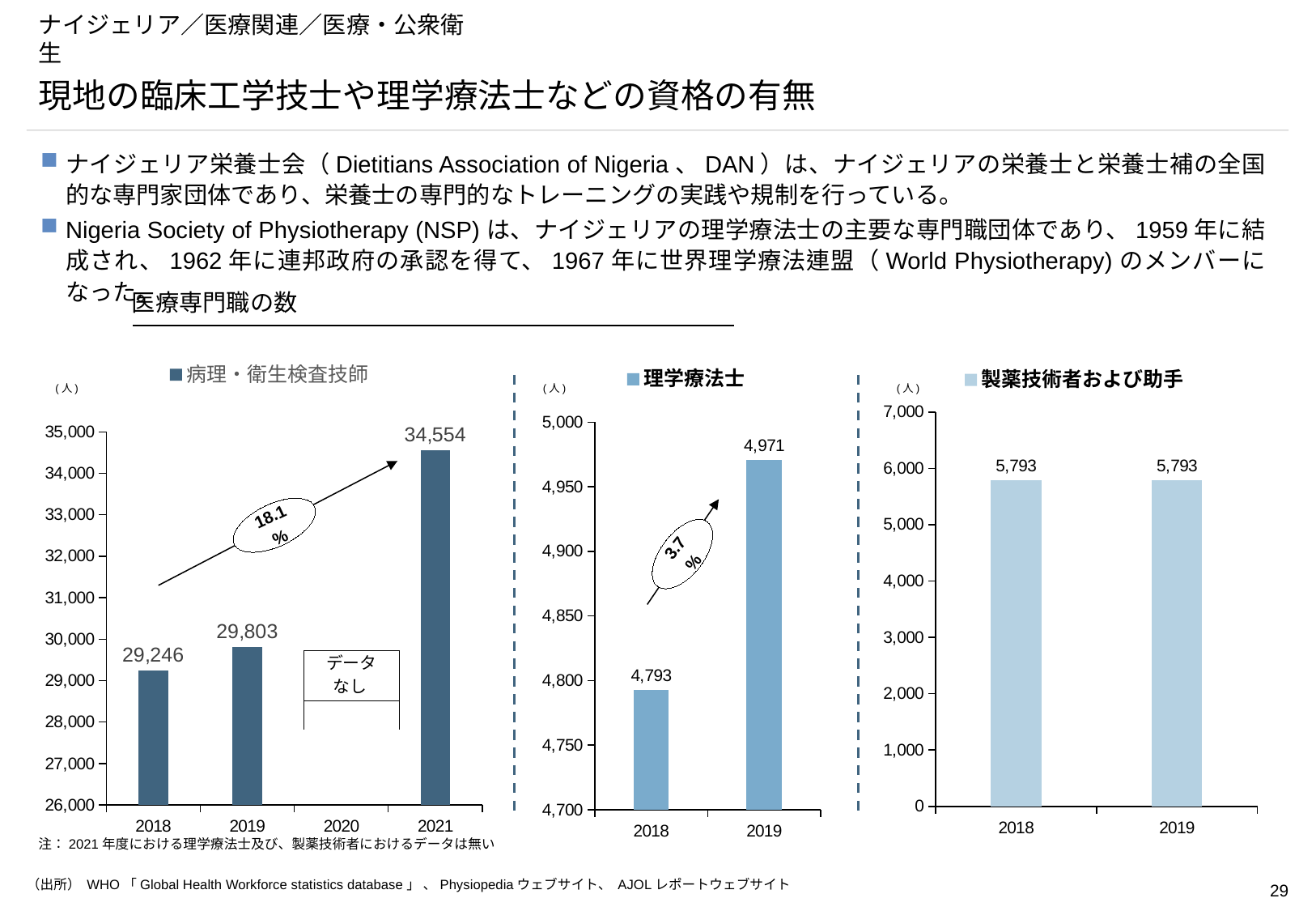

# ナイジェリア／医療関連／医療・公衆衛生
現地の臨床工学技士や理学療法士などの資格の有無
ナイジェリア栄養士会（Dietitians Association of Nigeria、DAN）は、ナイジェリアの栄養士と栄養士補の全国的な専門家団体であり、栄養士の専門的なトレーニングの実践や規制を行っている。
Nigeria Society of Physiotherapy (NSP)は、ナイジェリアの理学療法士の主要な専門職団体であり、1959年に結成され、1962年に連邦政府の承認を得て、1967年に世界理学療法連盟（World Physiotherapy)のメンバーになった。
医療専門職の数

### Chart

| Category | 病理・衛生検査技師 |
|---|---|
| 2018 | 29246.0 |
| 2019 | 29803.0 |
| 2020 | None |
| 2021 | 34554.0 |

### Chart

| Category | 理学療法士 |
|---|---|
| 2018 | 4793.0 |
| 2019 | 4971.0 |

### Chart

| Category | 製薬技術者および助手 |
|---|---|
| 2018 | 5793.0 |
| 2019 | 5793.0 |
(人)
(人)
(人)
18.1%
3.7%
データ
なし
注：2021年度における理学療法士及び、製薬技術者におけるデータは無い
（出所） WHO「Global Health Workforce statistics database」 、Physiopediaウェブサイト、 AJOLレポートウェブサイト